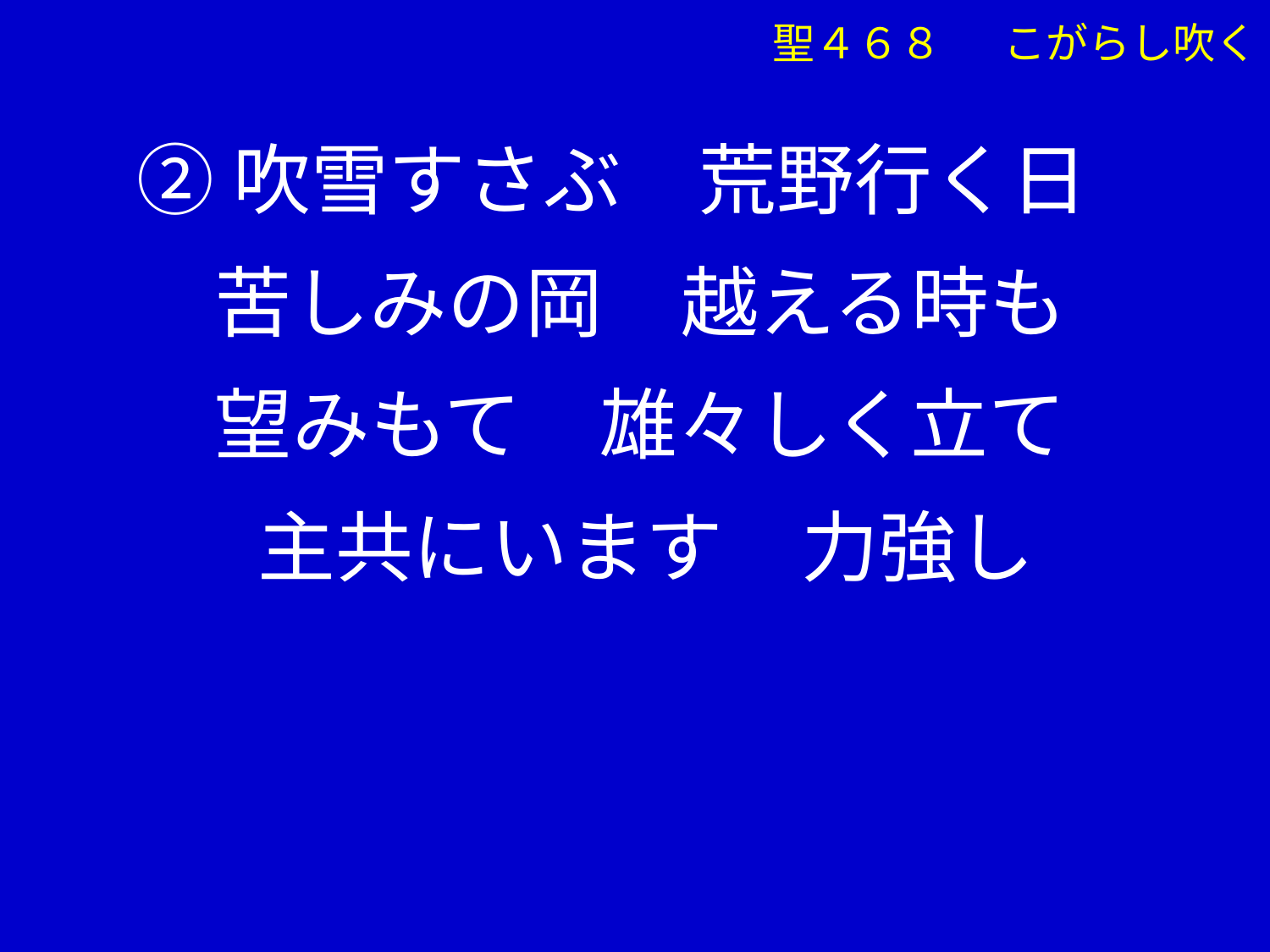

聖４６８  　こがらし吹く
  ②吹雪すさぶ　荒野行く日
　  苦しみの岡　越える時も
　  望みもて　雄々しく立て
　　主共にいます　力強し